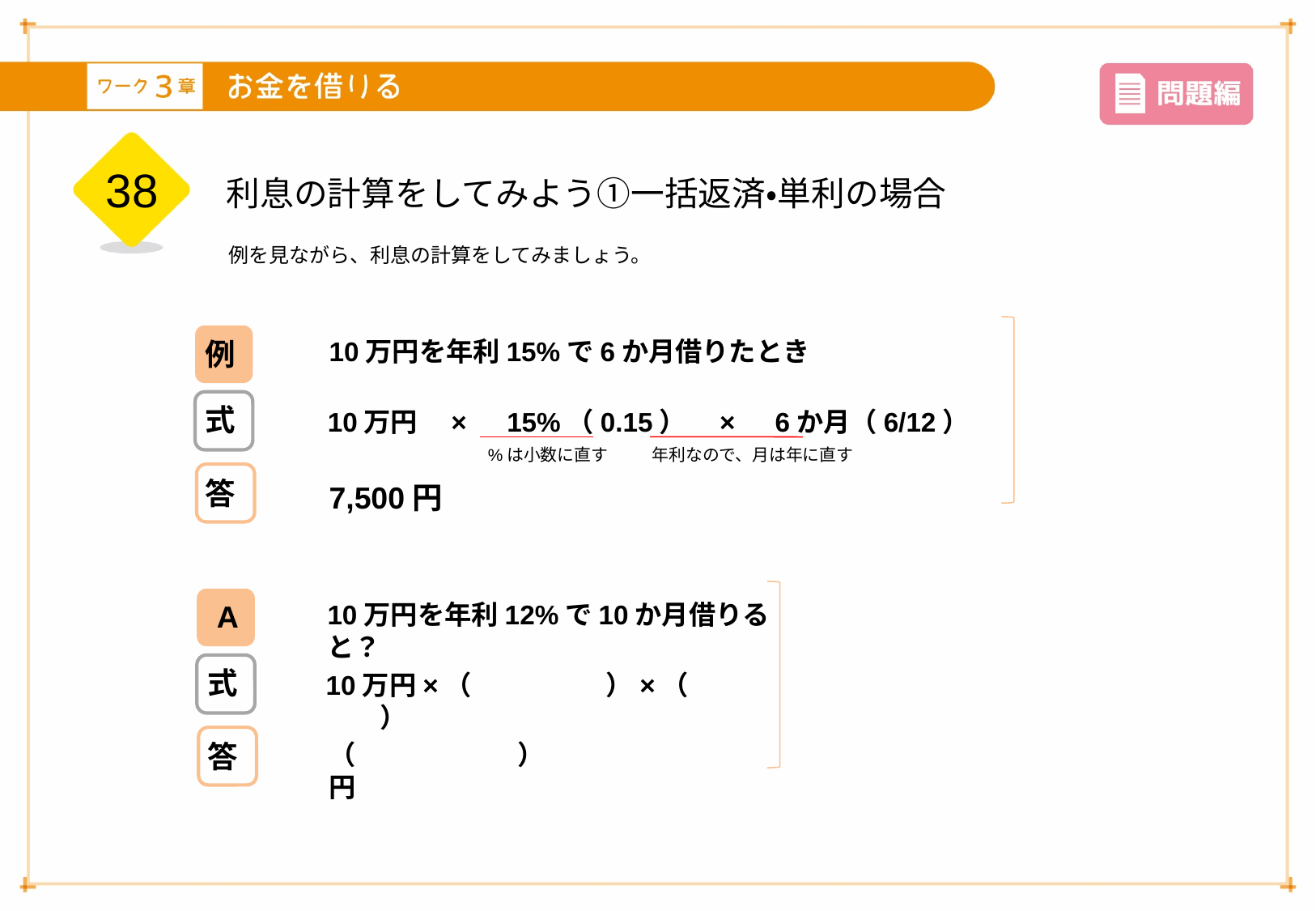

38
利息の計算をしてみよう①一括返済・単利の場合
例を見ながら、利息の計算をしてみましょう。

10万円を年利15%で6か月借りたとき
例

式
10万円　×　15%（0.15）　×　6か月（6/12）
%は小数に直す
年利なので、月は年に直す

答
7,500円

A
10万円を年利12%で10か月借りると？

式
10万円×（　　　　　）×（　　　　　）

答
（　　　　　　）円